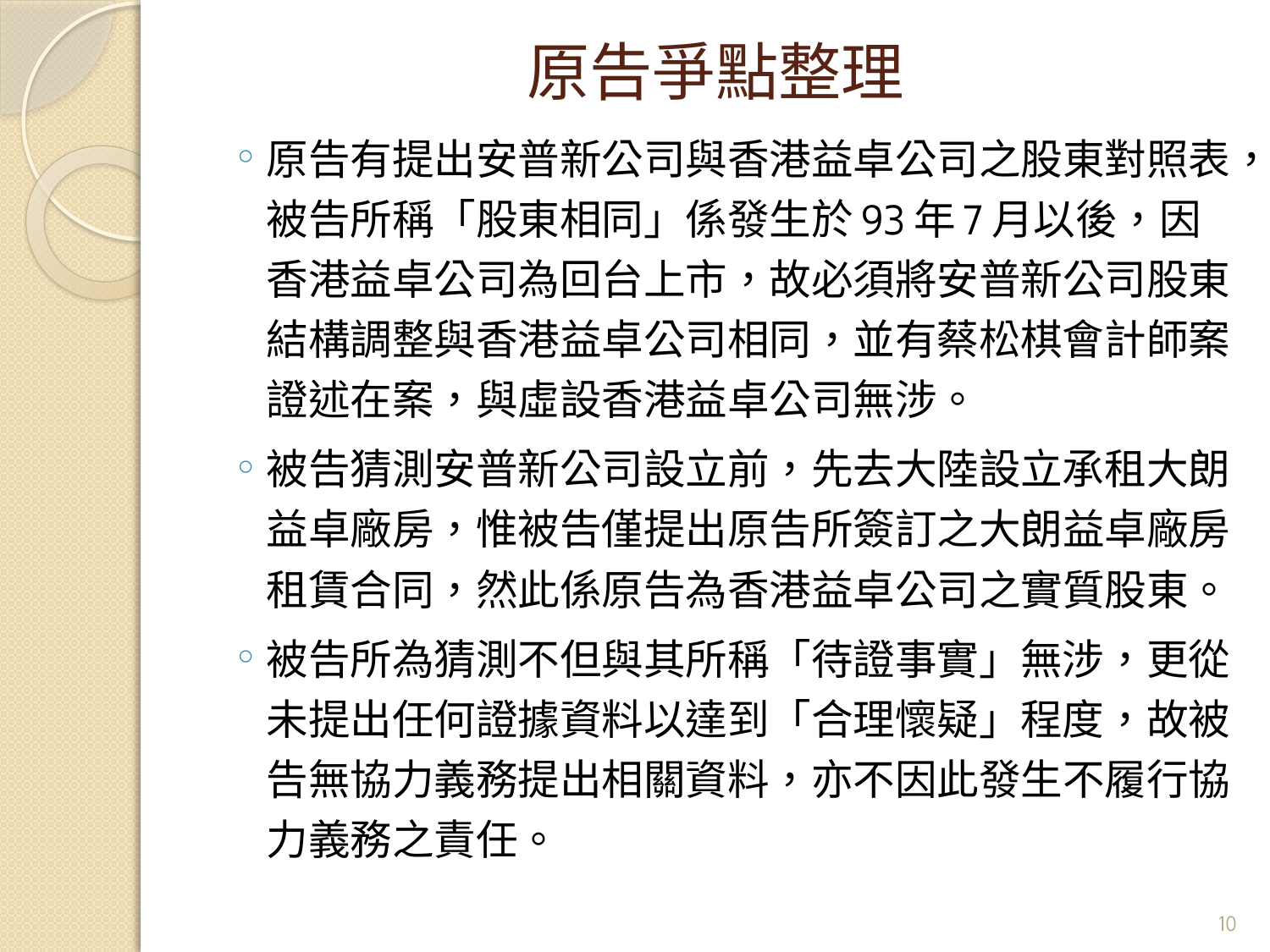

# 原告爭點整理
原告有提出安普新公司與香港益卓公司之股東對照表，被告所稱「股東相同」係發生於93年7月以後，因香港益卓公司為回台上市，故必須將安普新公司股東結構調整與香港益卓公司相同，並有蔡松棋會計師案證述在案，與虛設香港益卓公司無涉。
被告猜測安普新公司設立前，先去大陸設立承租大朗益卓廠房，惟被告僅提出原告所簽訂之大朗益卓廠房租賃合同，然此係原告為香港益卓公司之實質股東。
被告所為猜測不但與其所稱「待證事實」無涉，更從未提出任何證據資料以達到「合理懷疑」程度，故被告無協力義務提出相關資料，亦不因此發生不履行協力義務之責任。

10